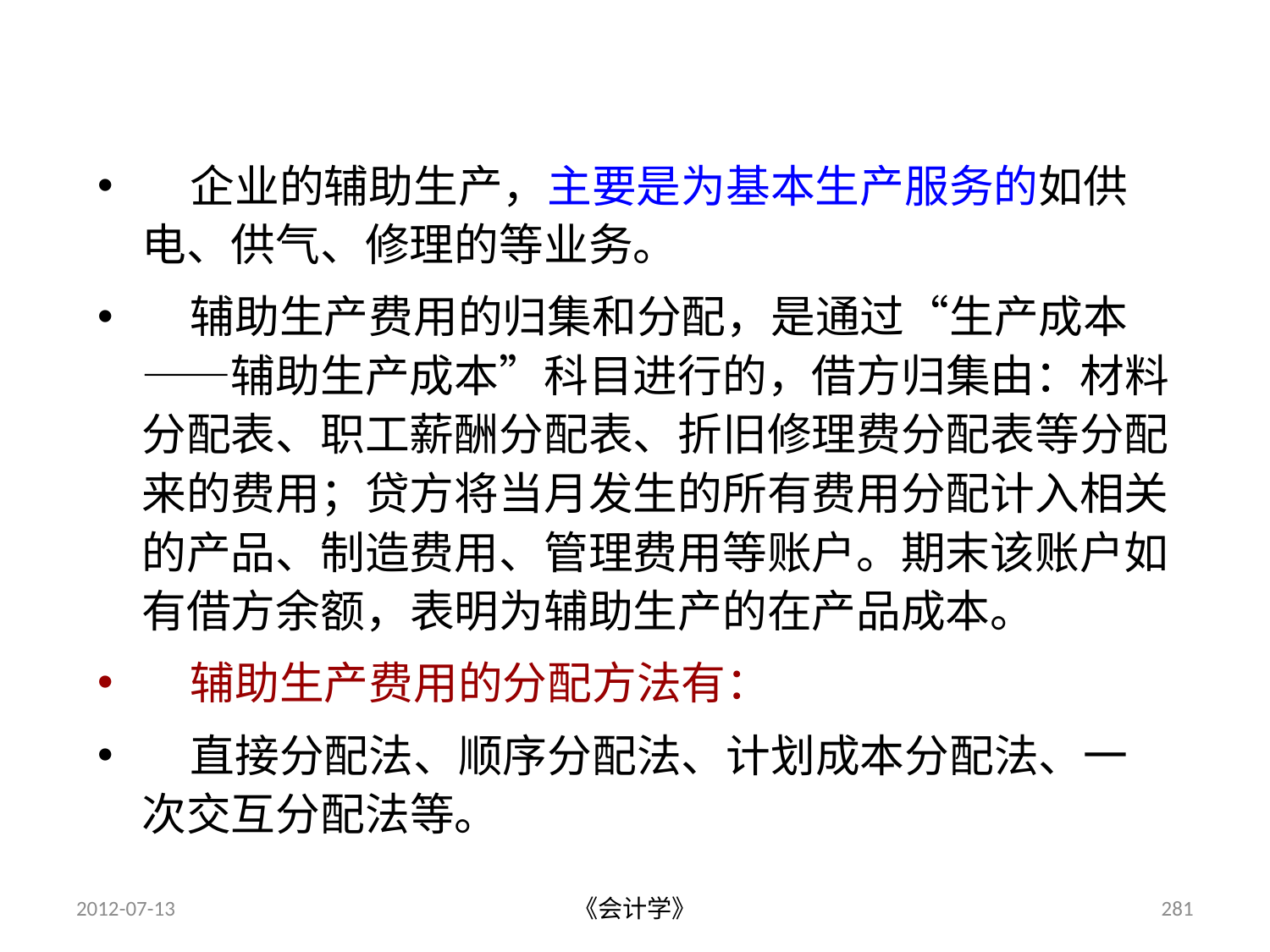

企业的辅助生产，主要是为基本生产服务的如供电、供气、修理的等业务。
    辅助生产费用的归集和分配，是通过“生产成本——辅助生产成本”科目进行的，借方归集由：材料分配表、职工薪酬分配表、折旧修理费分配表等分配来的费用；贷方将当月发生的所有费用分配计入相关的产品、制造费用、管理费用等账户。期末该账户如有借方余额，表明为辅助生产的在产品成本。
    辅助生产费用的分配方法有：
    直接分配法、顺序分配法、计划成本分配法、一次交互分配法等。
2012-07-13
《会计学》
281